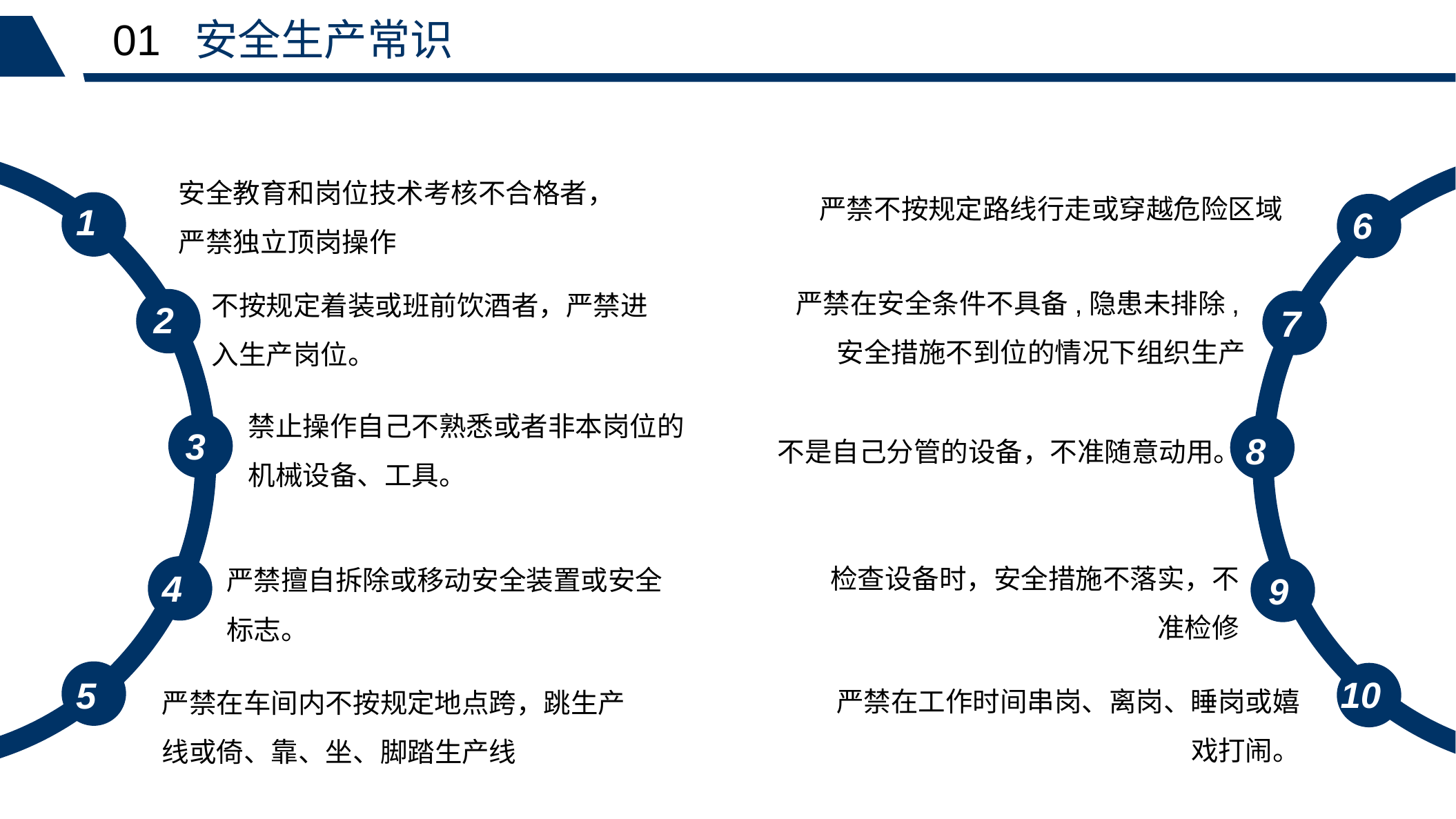

01  安全生产常识

安全教育和岗位技术考核不合格者，严禁独立顶岗操作
严禁不按规定路线行走或穿越危险区域

1

2

3

4

5

6

7

8

9

10
严禁在安全条件不具备,隐患未排除,安全措施不到位的情况下组织生产
不按规定着装或班前饮酒者，严禁进入生产岗位。
禁止操作自己不熟悉或者非本岗位的机械设备、工具。
不是自己分管的设备，不准随意动用。
检查设备时，安全措施不落实，不准检修
严禁擅自拆除或移动安全装置或安全标志。
严禁在工作时间串岗、离岗、睡岗或嬉戏打闹。
严禁在车间内不按规定地点跨，跳生产线或倚、靠、坐、脚踏生产线